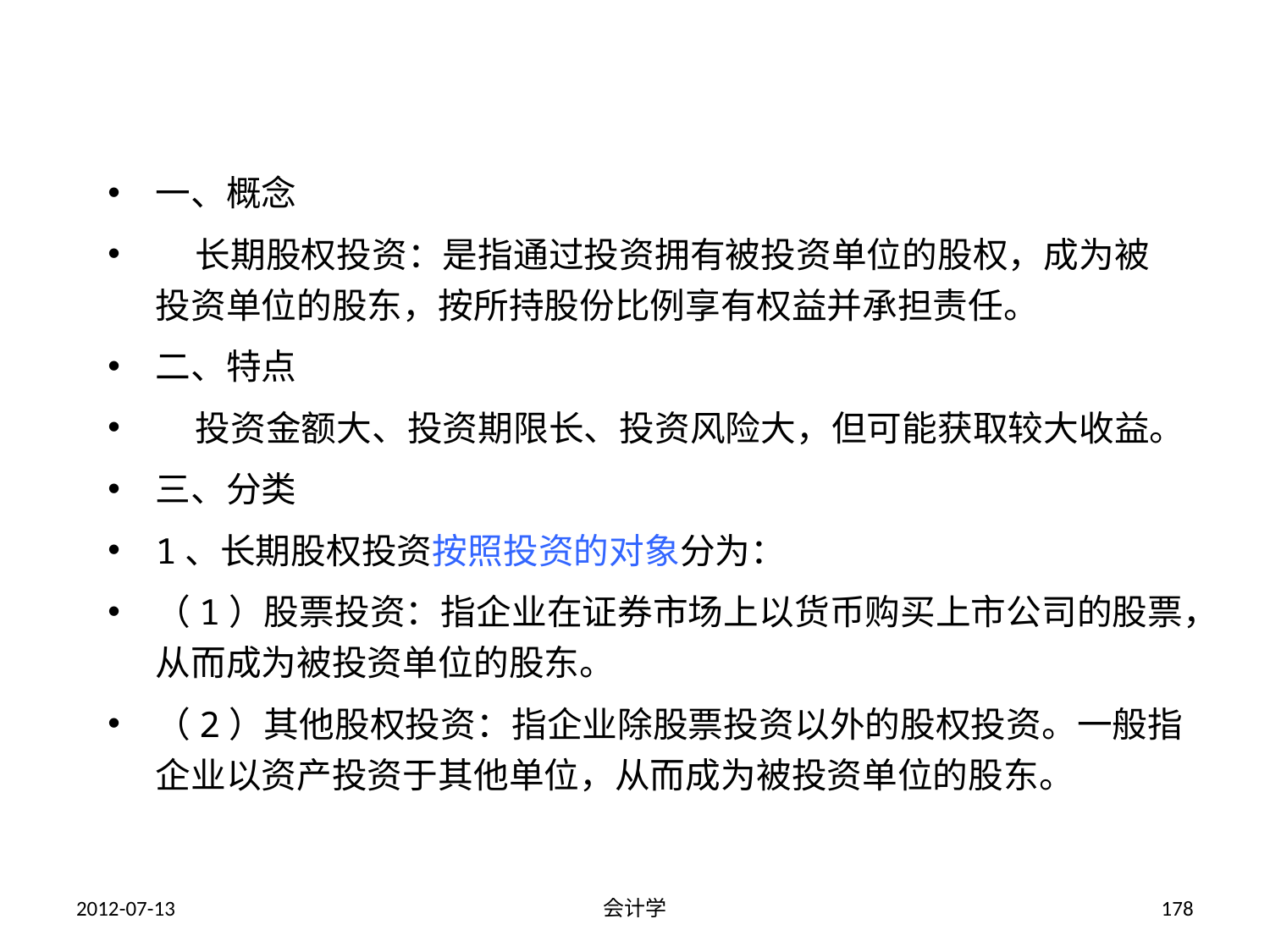

第二节  长期股权投资
一、概念
    长期股权投资：是指通过投资拥有被投资单位的股权，成为被投资单位的股东，按所持股份比例享有权益并承担责任。
二、特点
    投资金额大、投资期限长、投资风险大，但可能获取较大收益。
三、分类
1、长期股权投资按照投资的对象分为：
（1）股票投资：指企业在证券市场上以货币购买上市公司的股票，从而成为被投资单位的股东。
（2）其他股权投资：指企业除股票投资以外的股权投资。一般指企业以资产投资于其他单位，从而成为被投资单位的股东。
2012-07-13
会计学
178